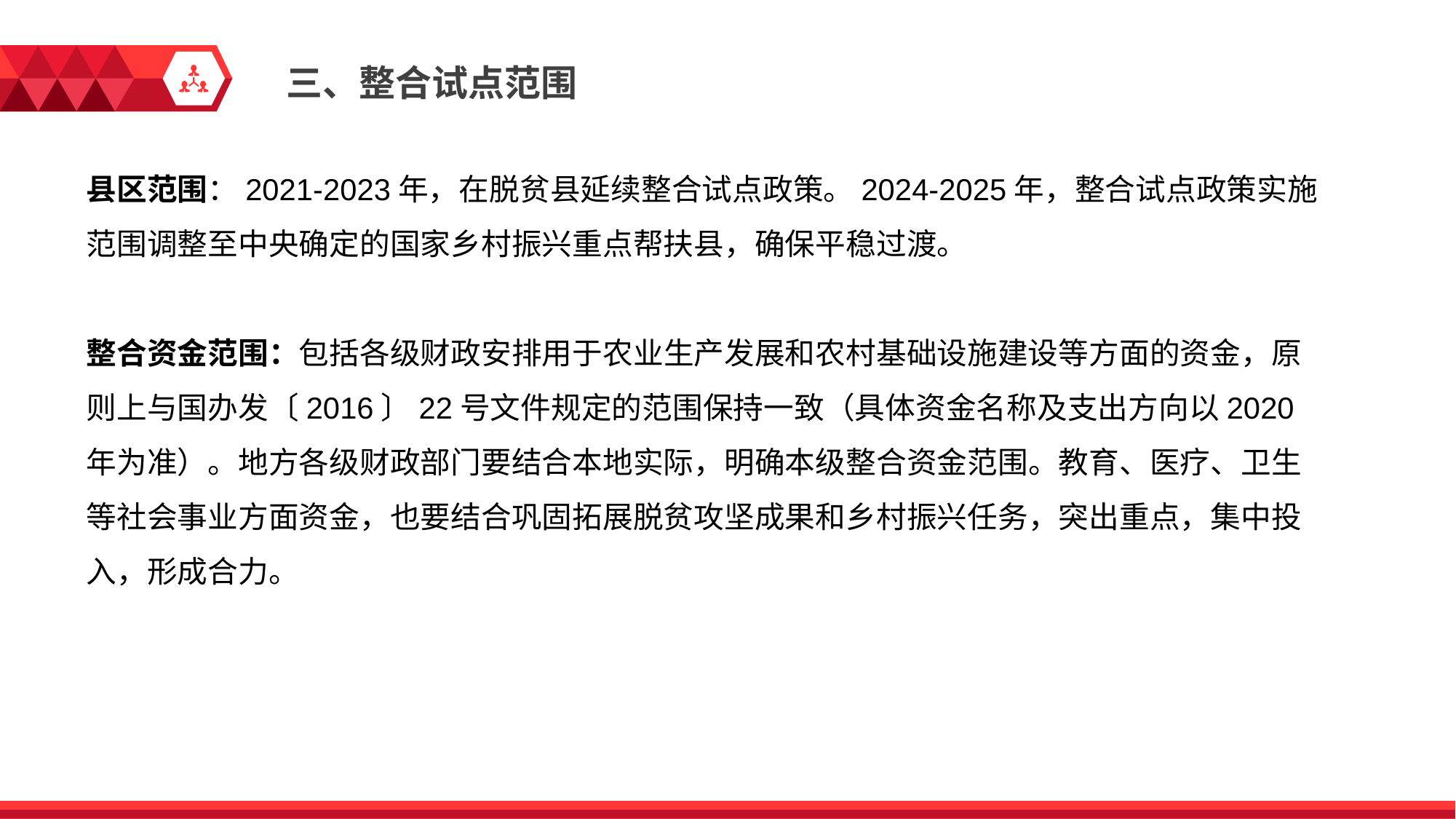

6
三、整合试点范围

县区范围：2021-2023年，在脱贫县延续整合试点政策。2024-2025年，整合试点政策实施范围调整至中央确定的国家乡村振兴重点帮扶县，确保平稳过渡。

整合资金范围：包括各级财政安排用于农业生产发展和农村基础设施建设等方面的资金，原则上与国办发〔2016〕22号文件规定的范围保持一致（具体资金名称及支出方向以2020年为准）。地方各级财政部门要结合本地实际，明确本级整合资金范围。教育、医疗、卫生等社会事业方面资金，也要结合巩固拓展脱贫攻坚成果和乡村振兴任务，突出重点，集中投入，形成合力。